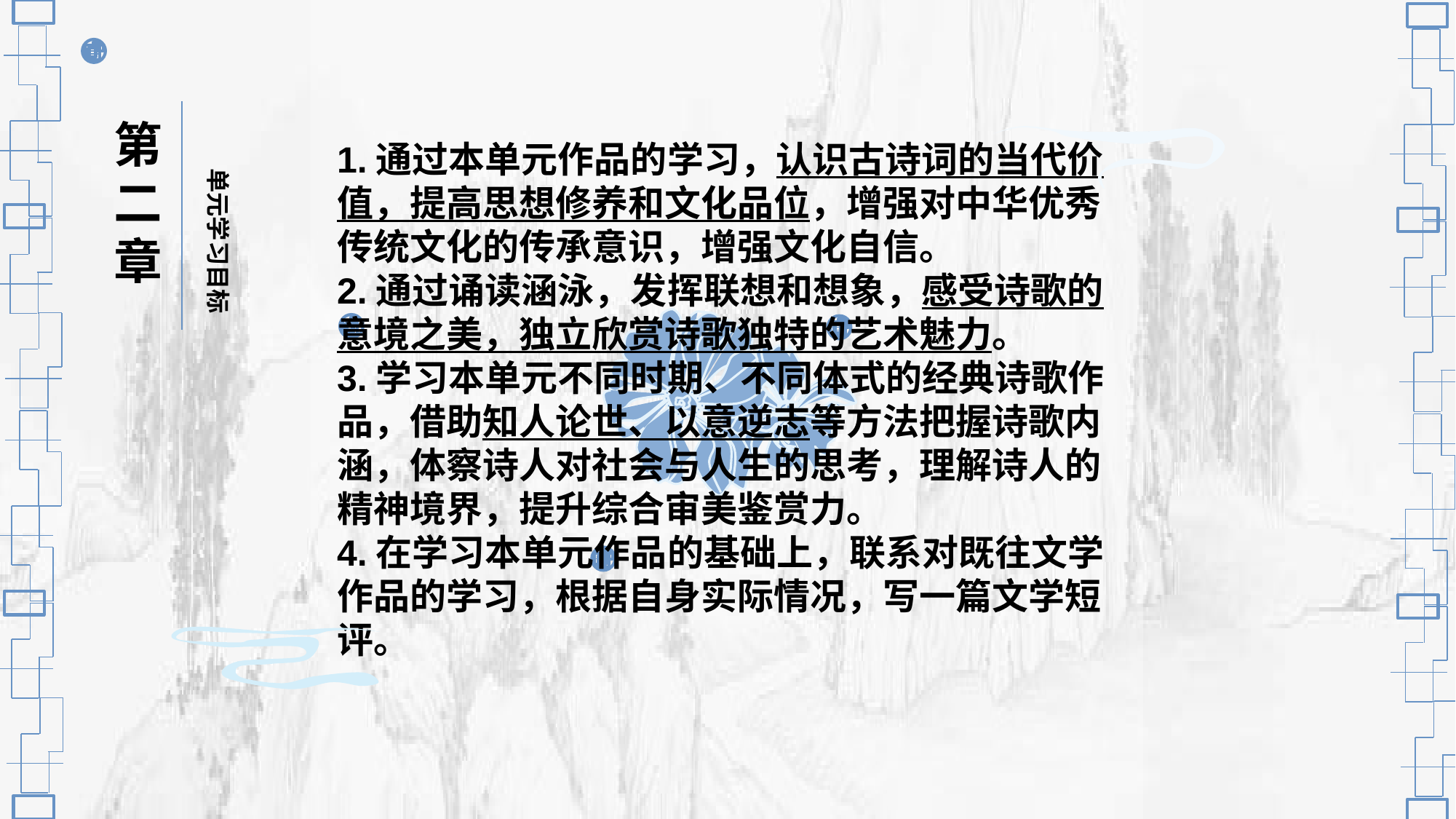

第二章

1.通过本单元作品的学习，认识古诗词的当代价值，提高思想修养和文化品位，增强对中华优秀传统文化的传承意识，增强文化自信。
2.通过诵读涵泳，发挥联想和想象，感受诗歌的意境之美，独立欣赏诗歌独特的艺术魅力。
3.学习本单元不同时期、不同体式的经典诗歌作品，借助知人论世、以意逆志等方法把握诗歌内涵，体察诗人对社会与人生的思考，理解诗人的精神境界，提升综合审美鉴赏力。
4.在学习本单元作品的基础上，联系对既往文学作品的学习，根据自身实际情况，写一篇文学短评。
单元学习目标